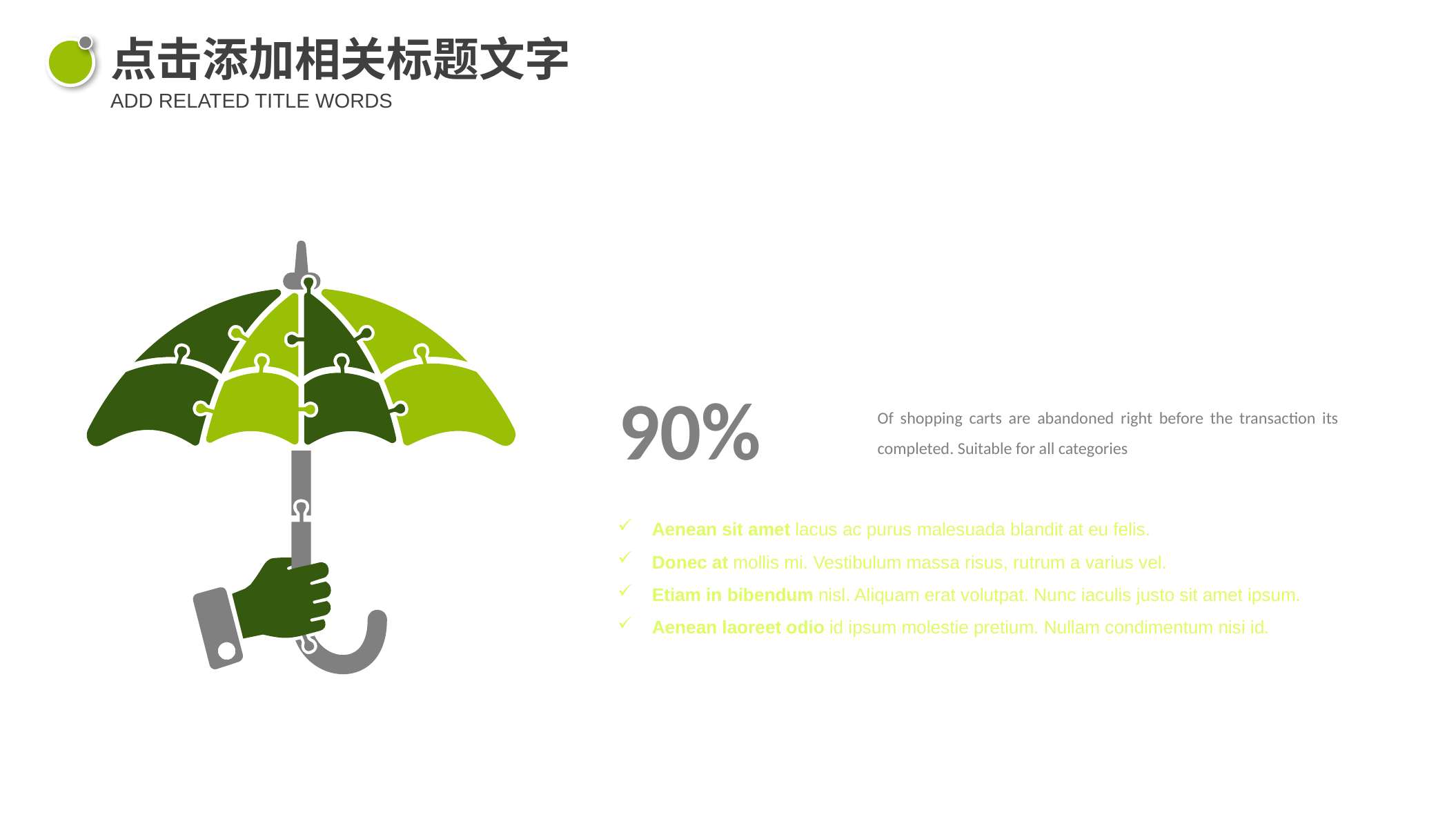

点击添加相关标题文字

ADD RELATED TITLE WORDS

90%
Of shopping carts are abandoned right before the transaction its completed. Suitable for all categories
Aenean sit amet lacus ac purus malesuada blandit at eu felis.
Donec at mollis mi. Vestibulum massa risus, rutrum a varius vel.
Etiam in bibendum nisl. Aliquam erat volutpat. Nunc iaculis justo sit amet ipsum.
Aenean laoreet odio id ipsum molestie pretium. Nullam condimentum nisi id.